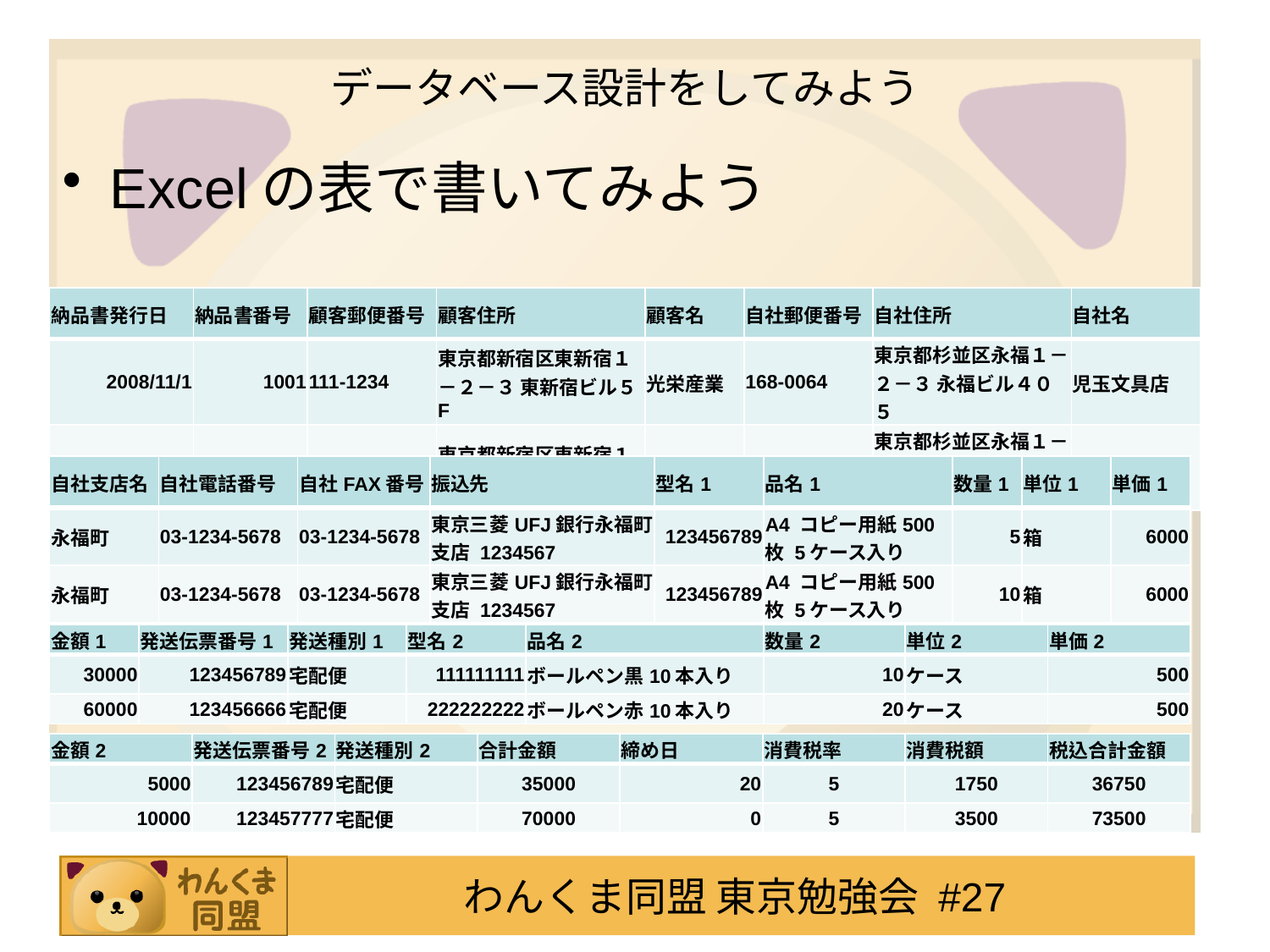

# データベース設計をしてみよう
Excelの表で書いてみよう
| 納品書発行日 | 納品書番号 | 顧客郵便番号 | 顧客住所 | 顧客名 | 自社郵便番号 | 自社住所 | 自社名 |
| --- | --- | --- | --- | --- | --- | --- | --- |
| 2008/11/1 | 1001 | 111-1234 | 東京都新宿区東新宿１－２－３ 東新宿ビル５F | 光栄産業 | 168-0064 | 東京都杉並区永福１－２－３ 永福ビル４０５ | 児玉文具店 |
| 2008/11/1 | 1002 | 111-1234 | 東京都新宿区東新宿１－２－４ | 山田興産 | 168-0064 | 東京都杉並区永福１－２－３ 永福ビル４０５ | 児玉文具店 |
| 自社支店名 | 自社電話番号 | 自社FAX番号 | 振込先 | 型名1 | 品名1 | 数量1 | 単位1 | 単価1 |
| --- | --- | --- | --- | --- | --- | --- | --- | --- |
| 永福町 | 03-1234-5678 | 03-1234-5678 | 東京三菱UFJ銀行永福町支店 1234567 | 123456789 | A4 コピー用紙500枚 5ケース入り | 5 | 箱 | 6000 |
| 永福町 | 03-1234-5678 | 03-1234-5678 | 東京三菱UFJ銀行永福町支店 1234567 | 123456789 | A4 コピー用紙500枚 5ケース入り | 10 | 箱 | 6000 |
| 金額1 | 発送伝票番号1 | 発送種別1 | 型名2 | 品名2 | 数量2 | 単位2 | 単価2 |
| --- | --- | --- | --- | --- | --- | --- | --- |
| 30000 | 123456789 | 宅配便 | 111111111 | ボールペン黒10本入り | 10 | ケース | 500 |
| 60000 | 123456666 | 宅配便 | 222222222 | ボールペン赤10本入り | 20 | ケース | 500 |
| 金額2 | 発送伝票番号2 | 発送種別2 | 合計金額 | 締め日 | 消費税率 | 消費税額 | 税込合計金額 |
| --- | --- | --- | --- | --- | --- | --- | --- |
| 5000 | 123456789 | 宅配便 | 35000 | 20 | 5 | 1750 | 36750 |
| 10000 | 123457777 | 宅配便 | 70000 | 0 | 5 | 3500 | 73500 |